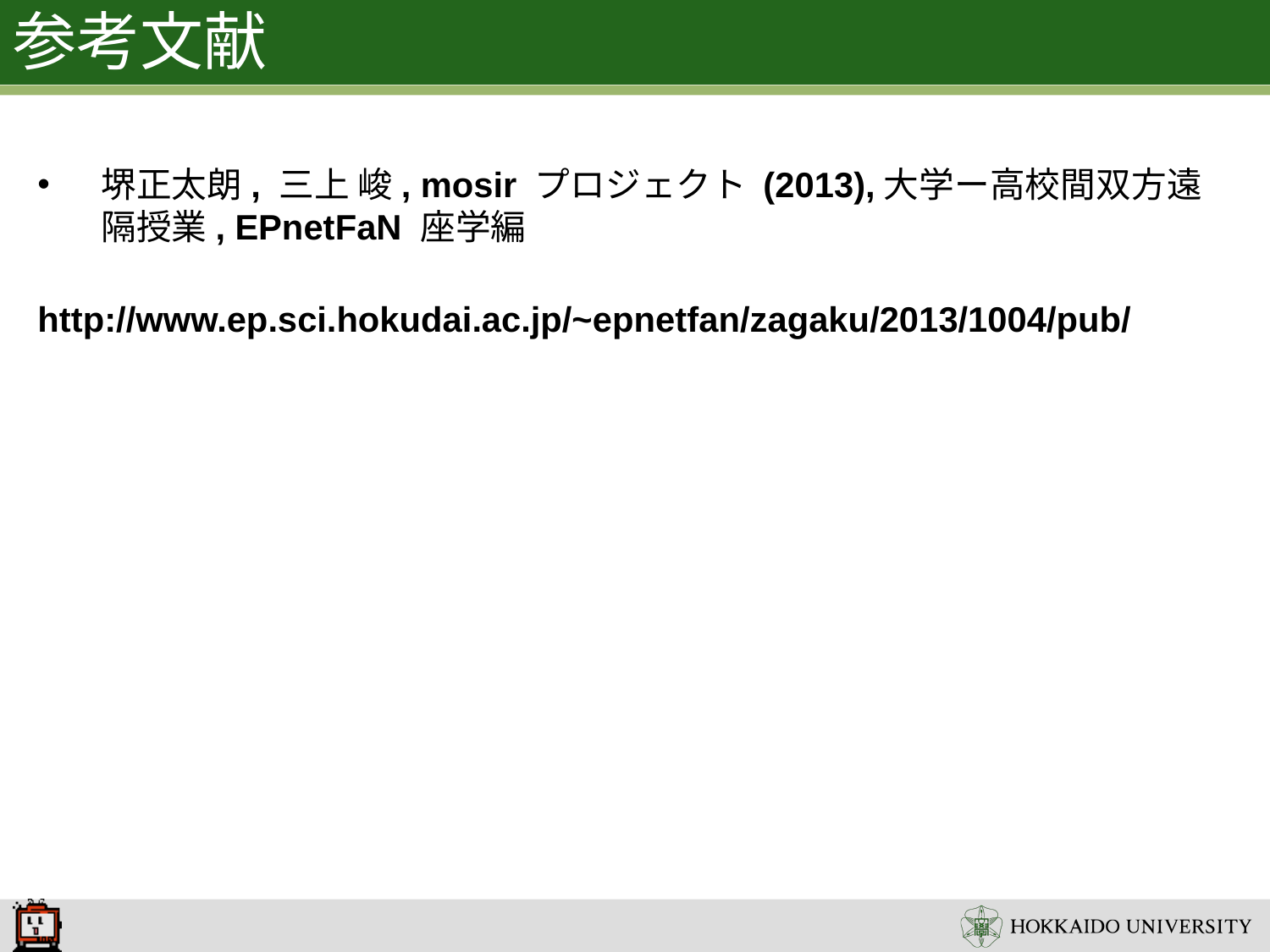

# 参考文献
堺正太朗, 三上 峻, mosir プロジェクト (2013),大学ー高校間双方遠隔授業, EPnetFaN 座学編
	 http://www.ep.sci.hokudai.ac.jp/~epnetfan/zagaku/2013/1004/pub/